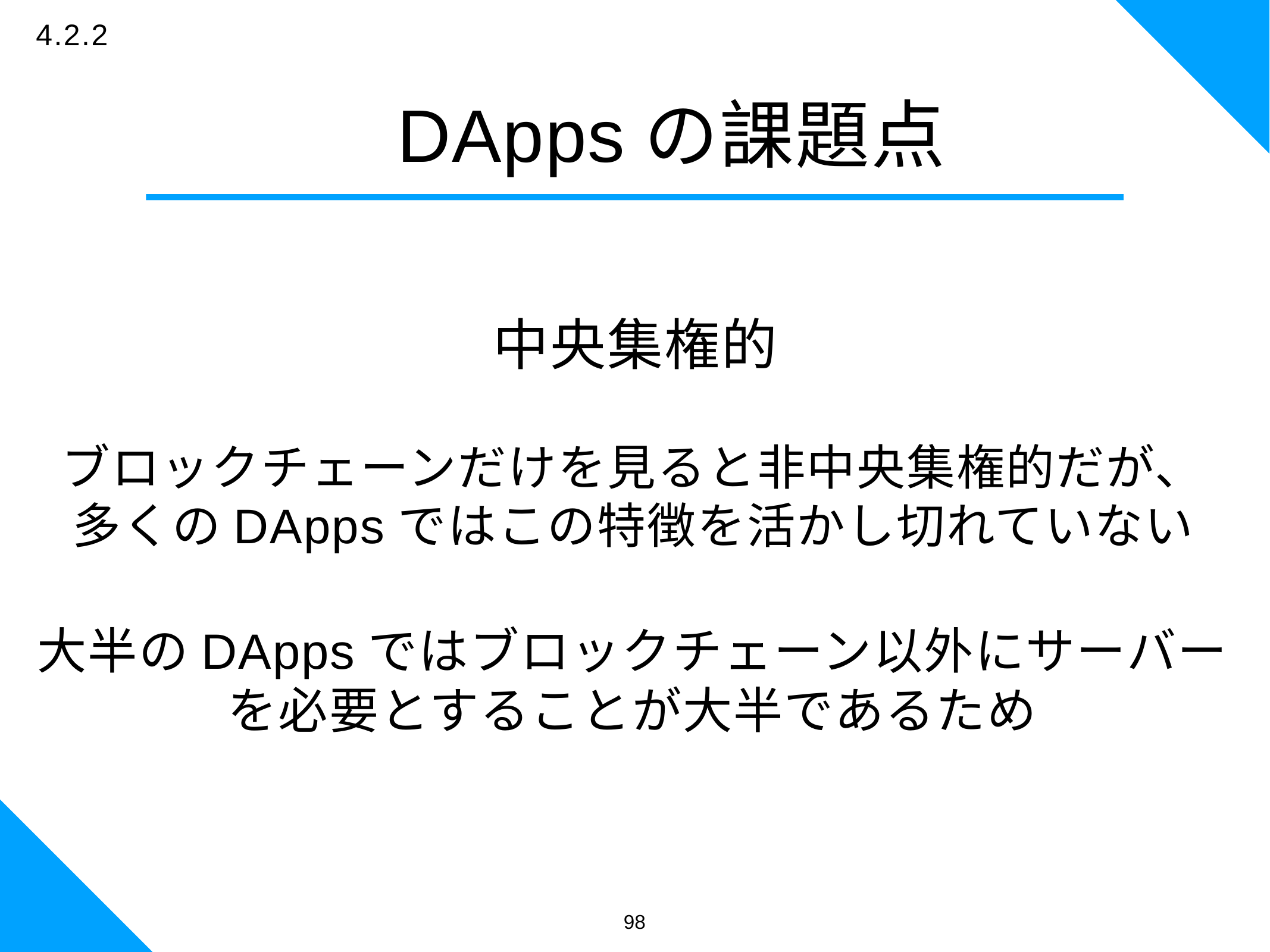

98
4.2.2
# DAppsの課題点
中央集権的
ブロックチェーンだけを見ると非中央集権的だが、
多くのDAppsではこの特徴を活かし切れていない
大半のDAppsではブロックチェーン以外にサーバーを必要とすることが大半であるため